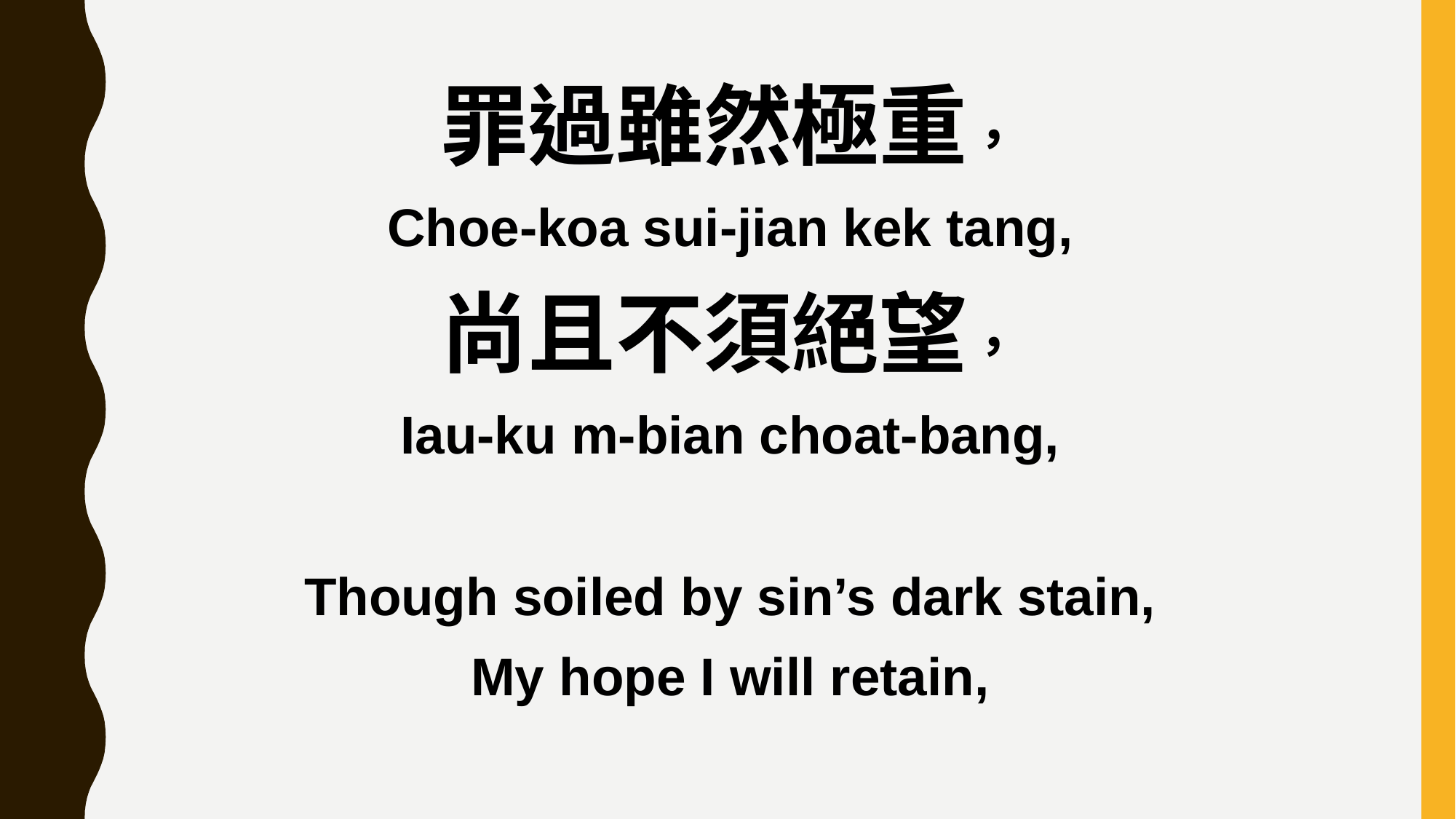

罪過雖然極重，
Choe-koa sui-jian kek tang,
尚且不須絕望，
Iau-ku m-bian choat-bang,

Though soiled by sin’s dark stain,
My hope I will retain,